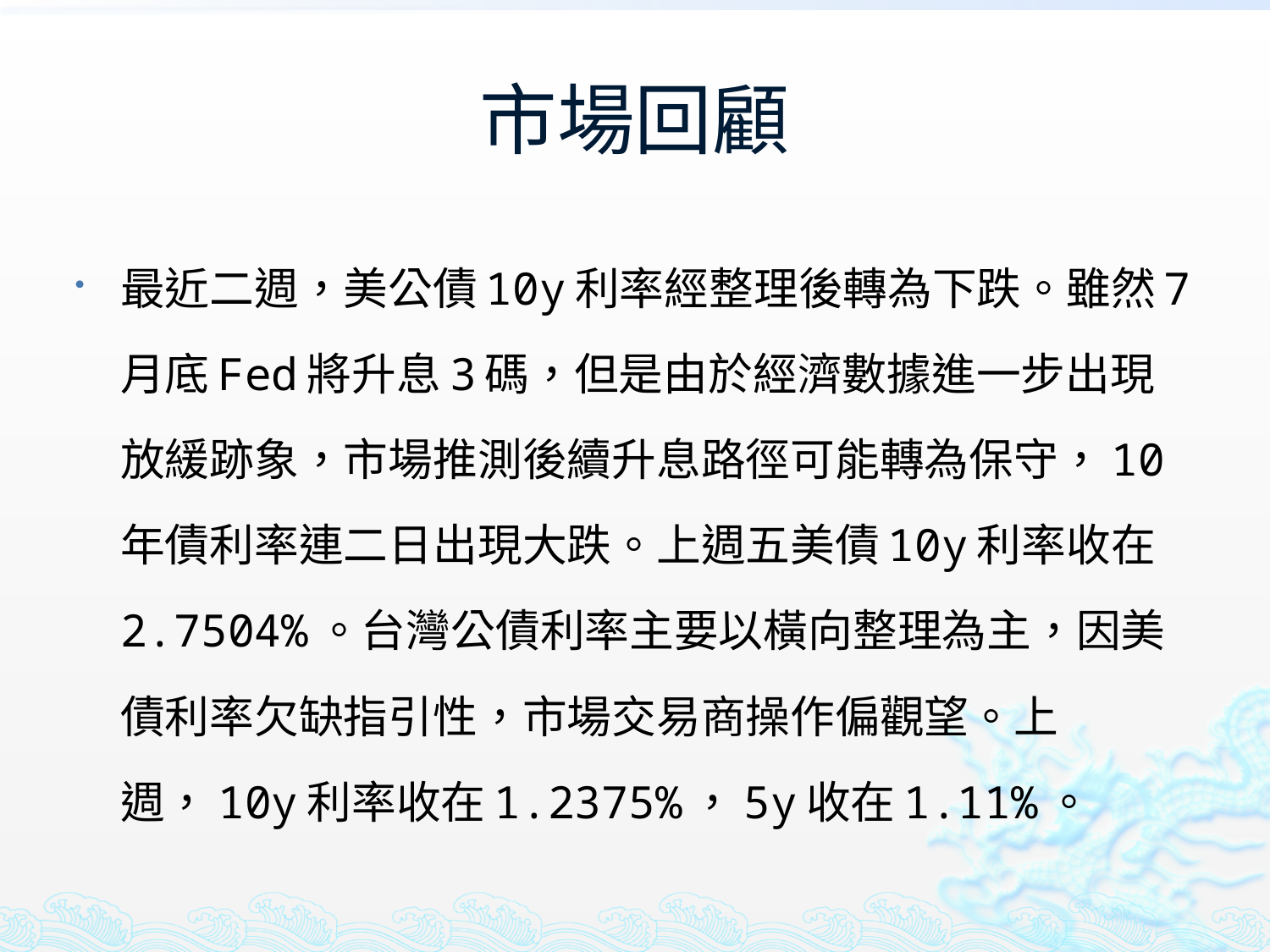

# 市場回顧
最近二週，美公債10y利率經整理後轉為下跌。雖然7月底Fed將升息3碼，但是由於經濟數據進一步出現放緩跡象，市場推測後續升息路徑可能轉為保守，10年債利率連二日出現大跌。上週五美債10y利率收在2.7504%。台灣公債利率主要以橫向整理為主，因美債利率欠缺指引性，市場交易商操作偏觀望。上週，10y利率收在1.2375%，5y收在1.11%。